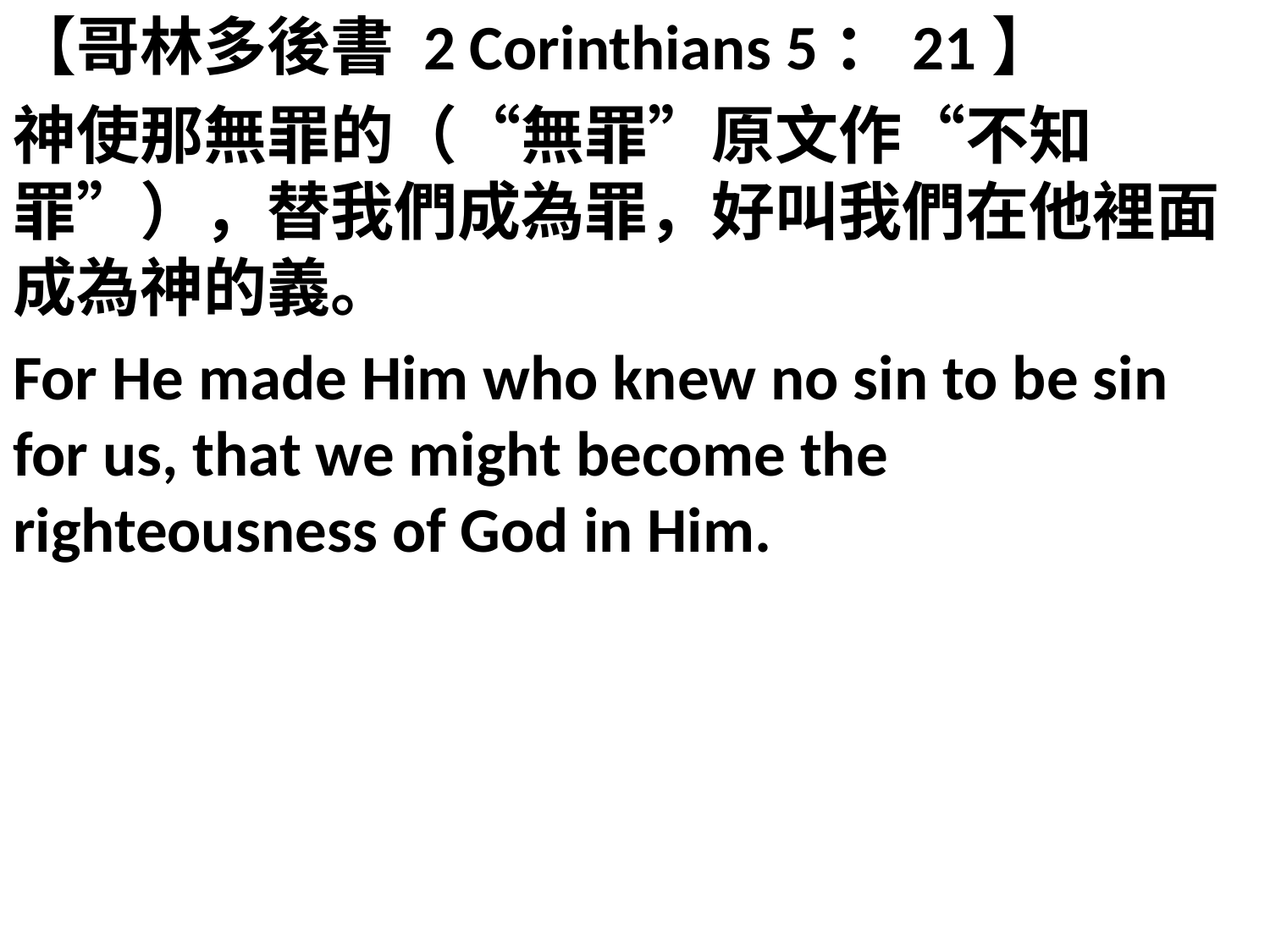

【哥林多後書 2 Corinthians 5：21】
神使那無罪的（“無罪”原文作“不知罪”），替我們成為罪，好叫我們在他裡面成為神的義。
For He made Him who knew no sin to be sin for us, that we might become the righteousness of God in Him.